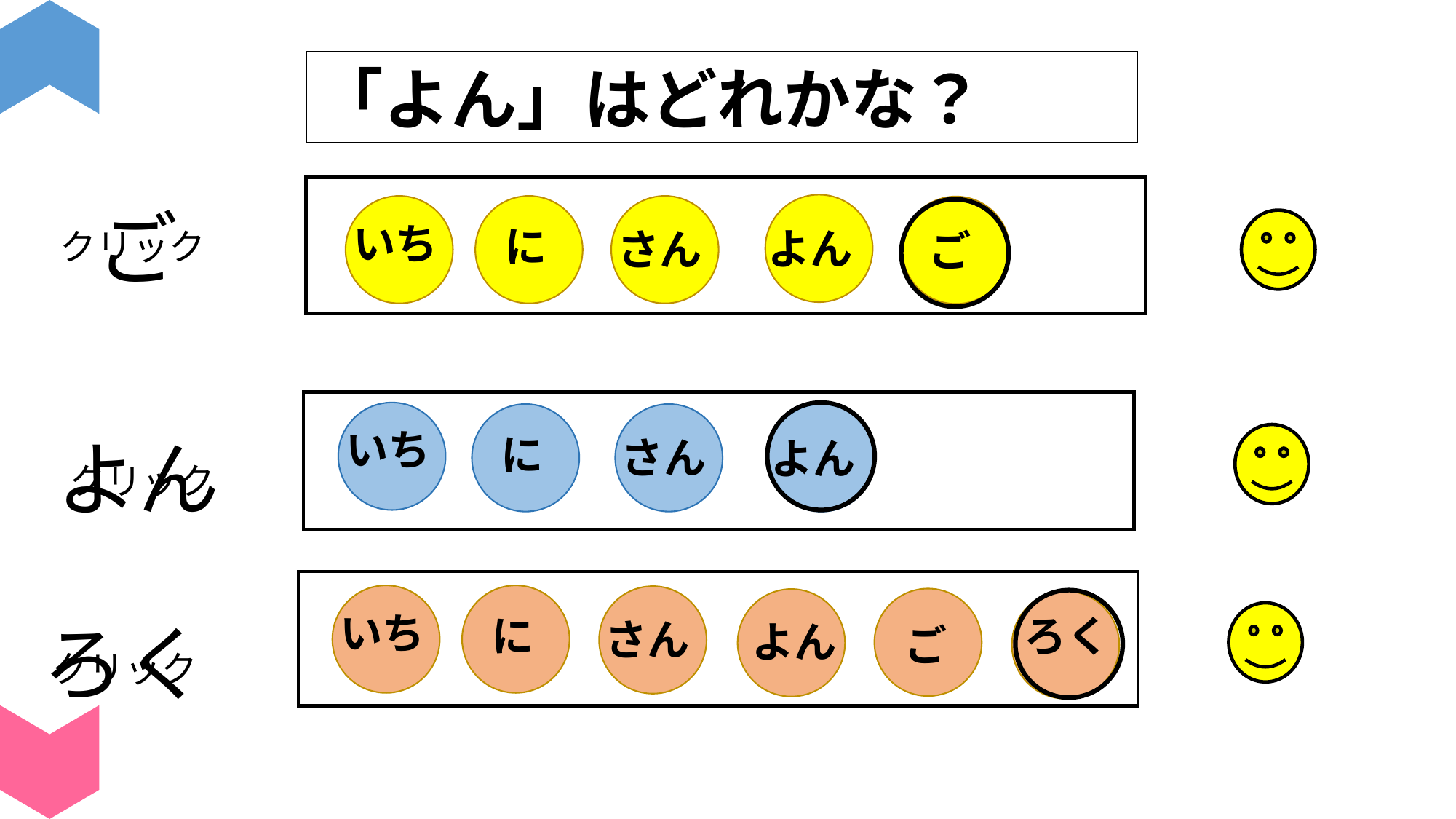

「よん」はどれかな？

ご

いち
に
よん
さん
クリック
ご

いち
よん
に

さん
よん
クリック

いち

に
ろく
ろく
さん
よん
ご
クリック